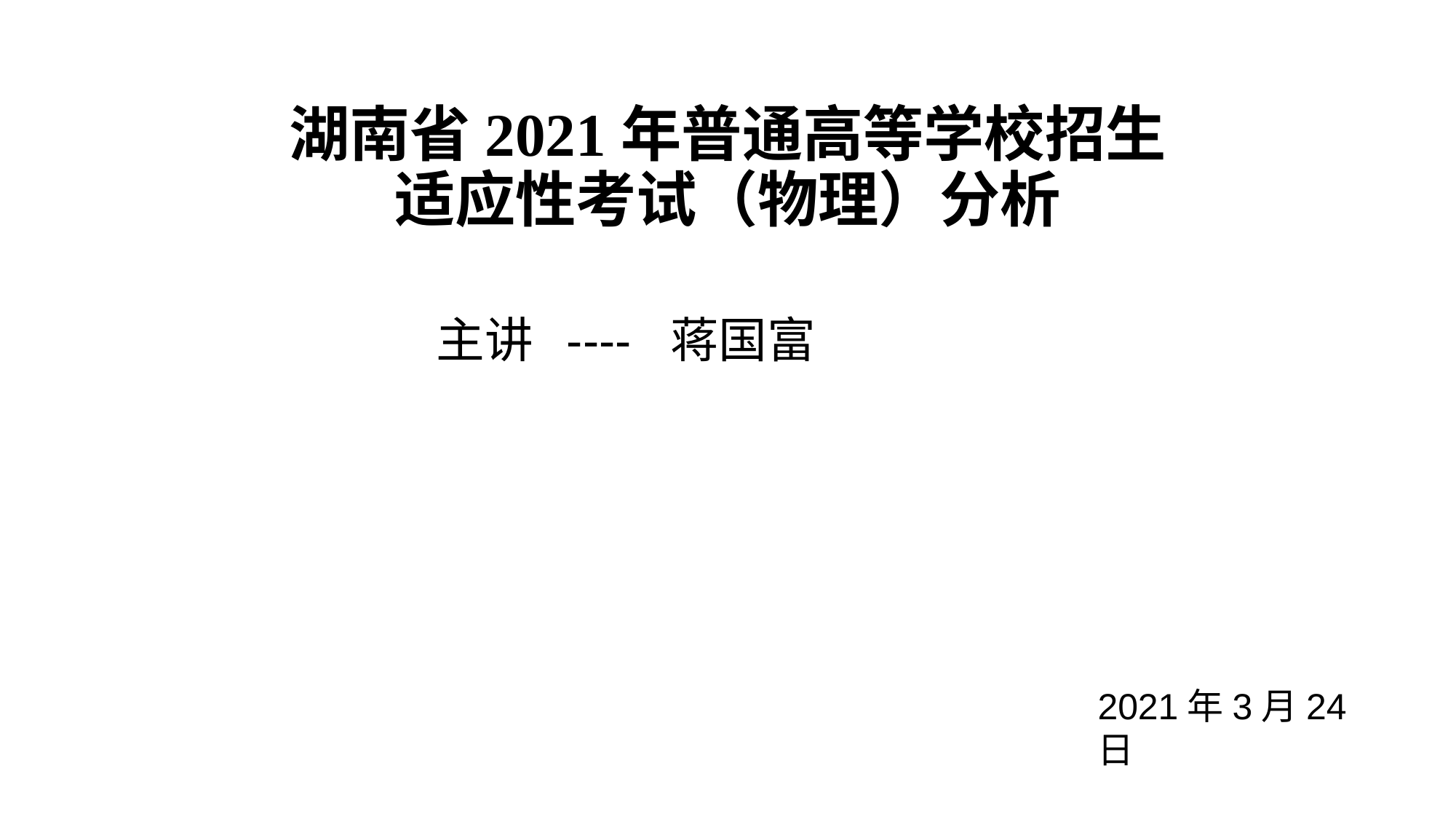

# 湖南省2021年普通高等学校招生 适应性考试（物理）分析
                              主讲  ----  蒋国富
2021年3月24日